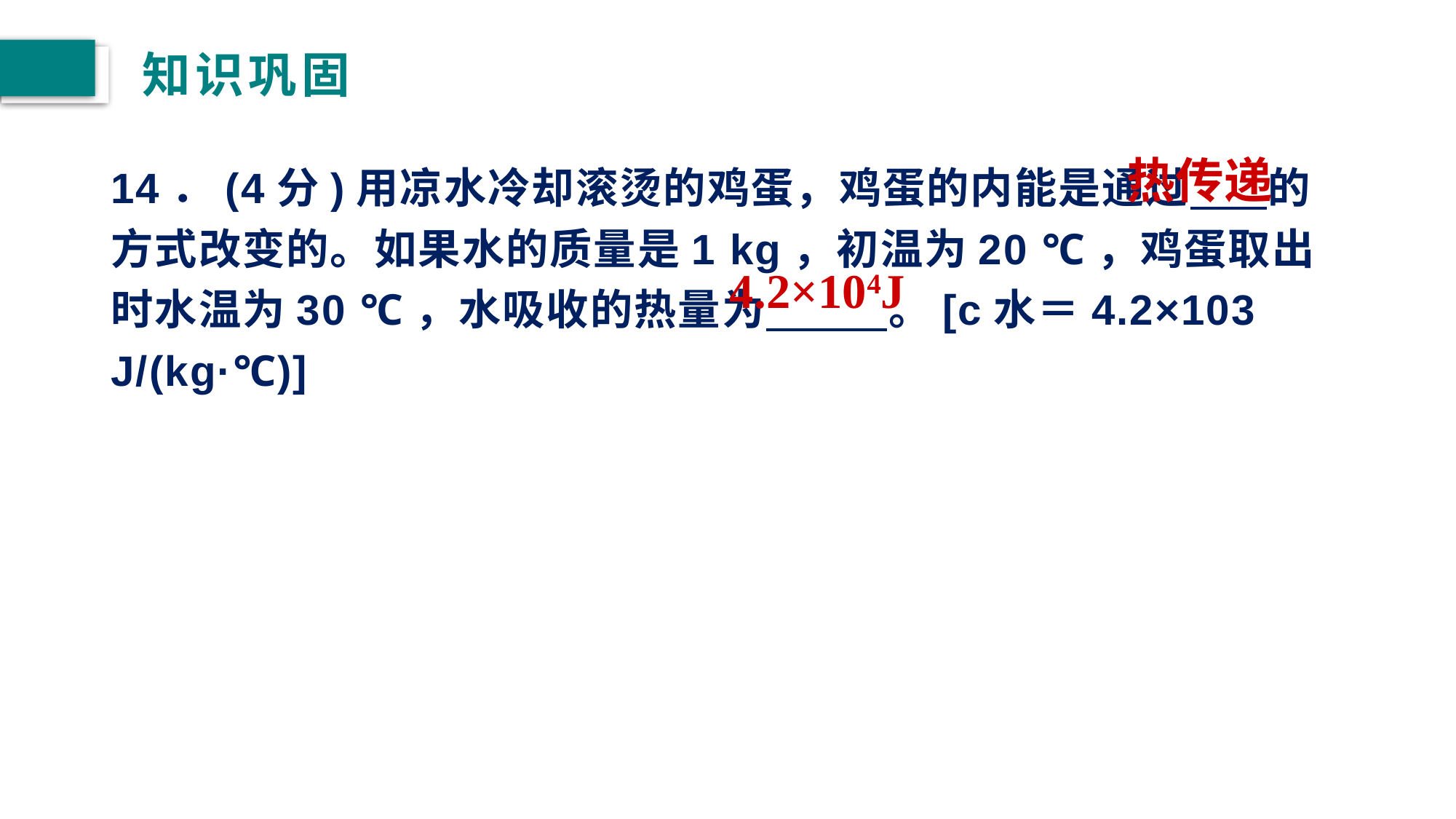

# 知识巩固
热传递
14．(4分)用凉水冷却滚烫的鸡蛋，鸡蛋的内能是通过       的方式改变的。如果水的质量是1 kg，初温为20 ℃，鸡蛋取出时水温为30 ℃，水吸收的热量为           。[c水＝4.2×103 J/(kg·℃)]
4.2×104J